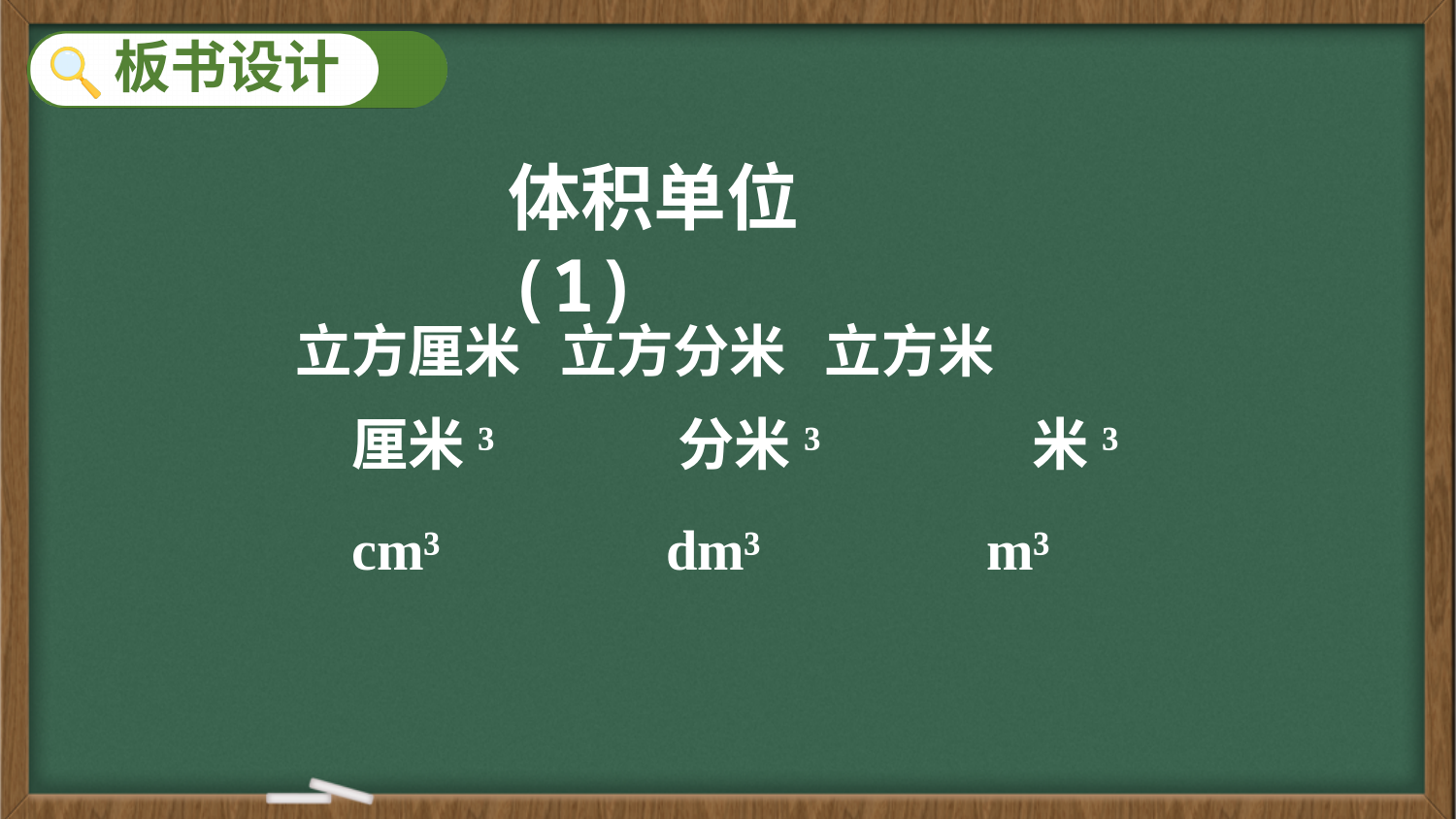

体积单位(1)
立方厘米   立方分米   立方米
厘米³            分米³              米³
cm³                dm³                m³